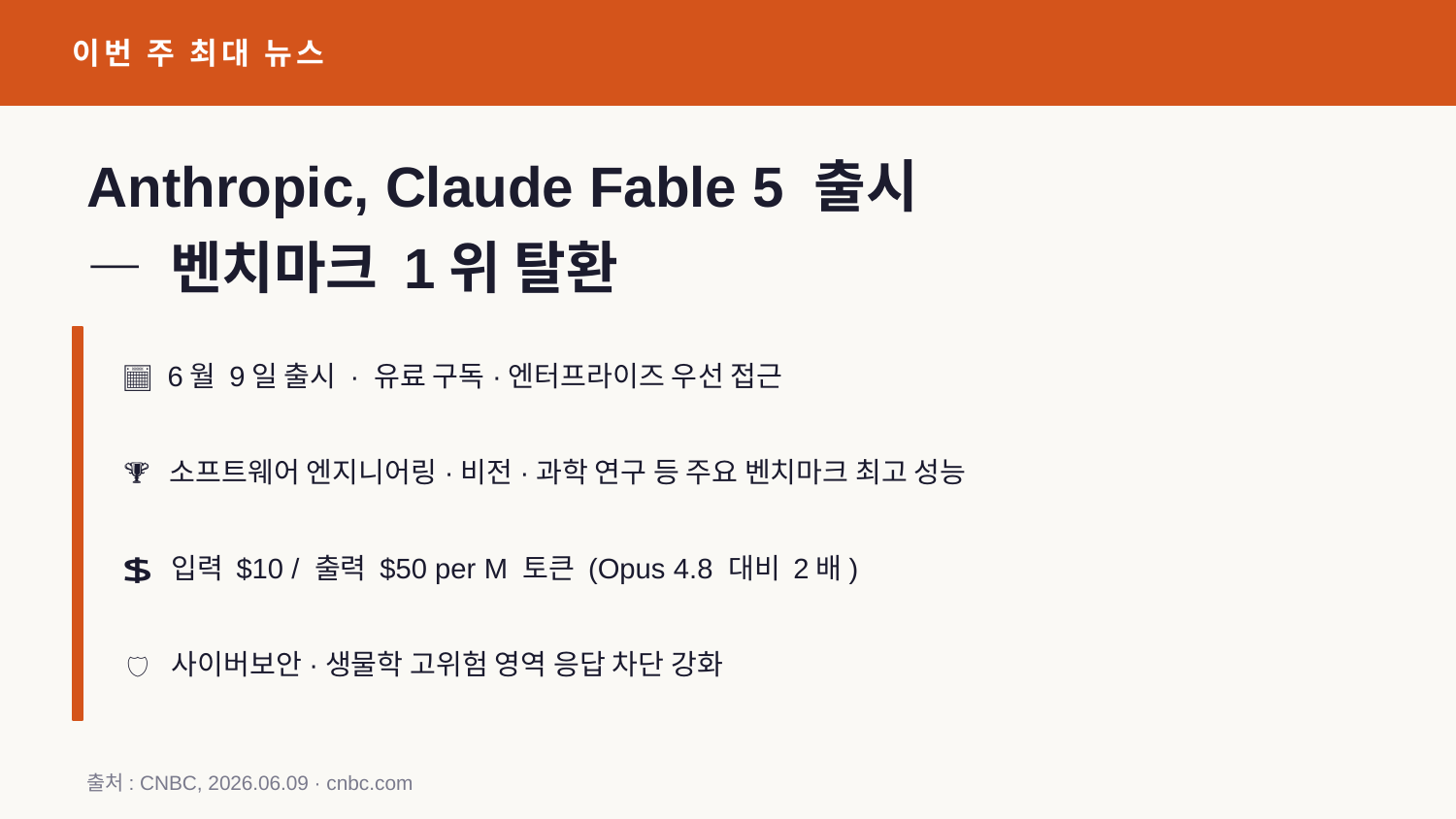

이번 주 최대 뉴스
Anthropic, Claude Fable 5 출시
— 벤치마크 1위 탈환

📅  6월 9일 출시 · 유료 구독·엔터프라이즈 우선 접근
🏆  소프트웨어 엔지니어링·비전·과학 연구 등 주요 벤치마크 최고 성능
💲  입력 $10 / 출력 $50 per M 토큰 (Opus 4.8 대비 2배)
🛡️  사이버보안·생물학 고위험 영역 응답 차단 강화
출처: CNBC, 2026.06.09 · cnbc.com